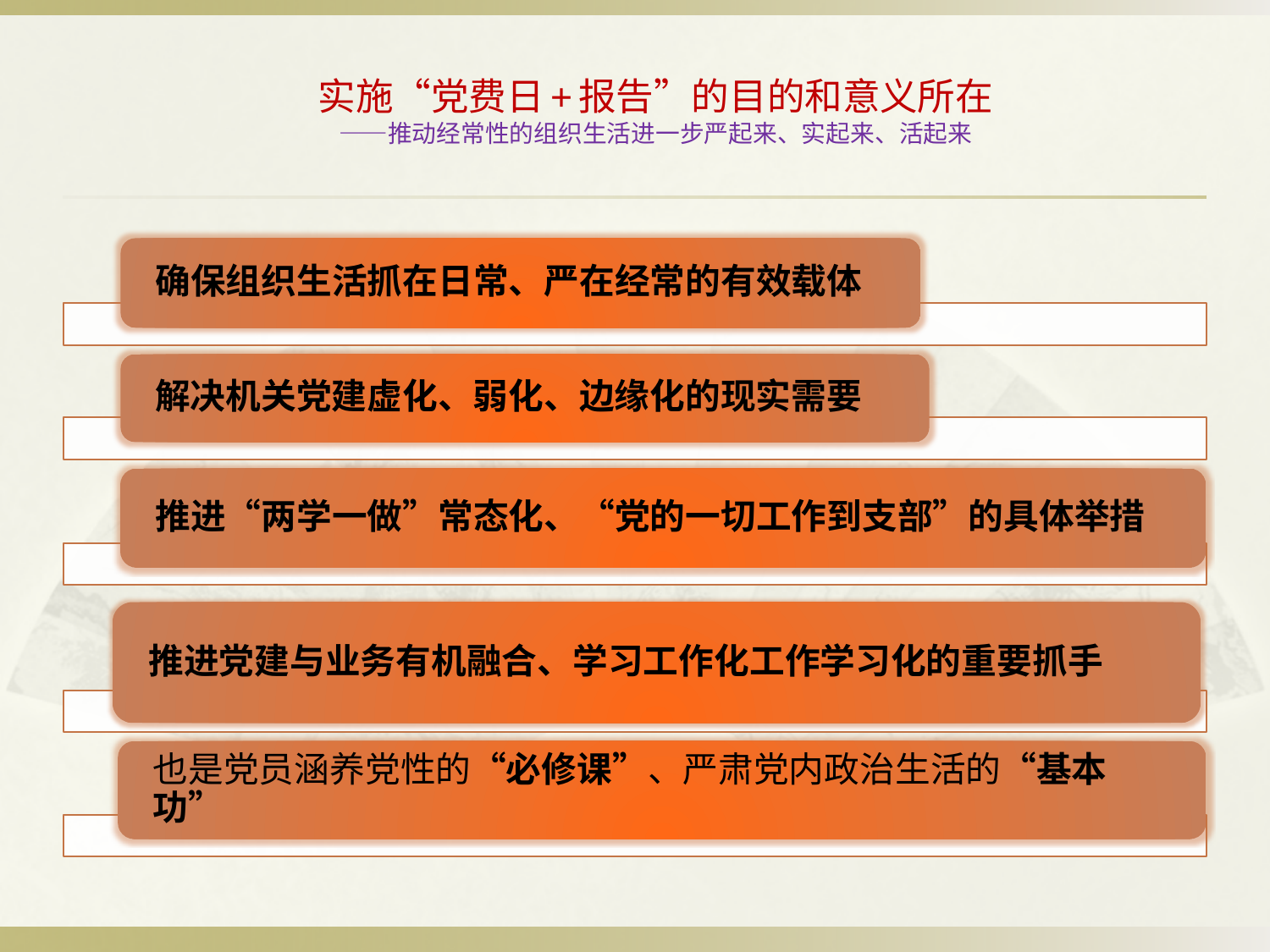

# 实施“党费日+报告”的目的和意义所在 ——推动经常性的组织生活进一步严起来、实起来、活起来
确保组织生活抓在日常、严在经常的有效载体
解决机关党建虚化、弱化、边缘化的现实需要
推进“两学一做”常态化、“党的一切工作到支部”的具体举措
推进党建与业务有机融合、学习工作化工作学习化的重要抓手
也是党员涵养党性的“必修课”、严肃党内政治生活的“基本功”